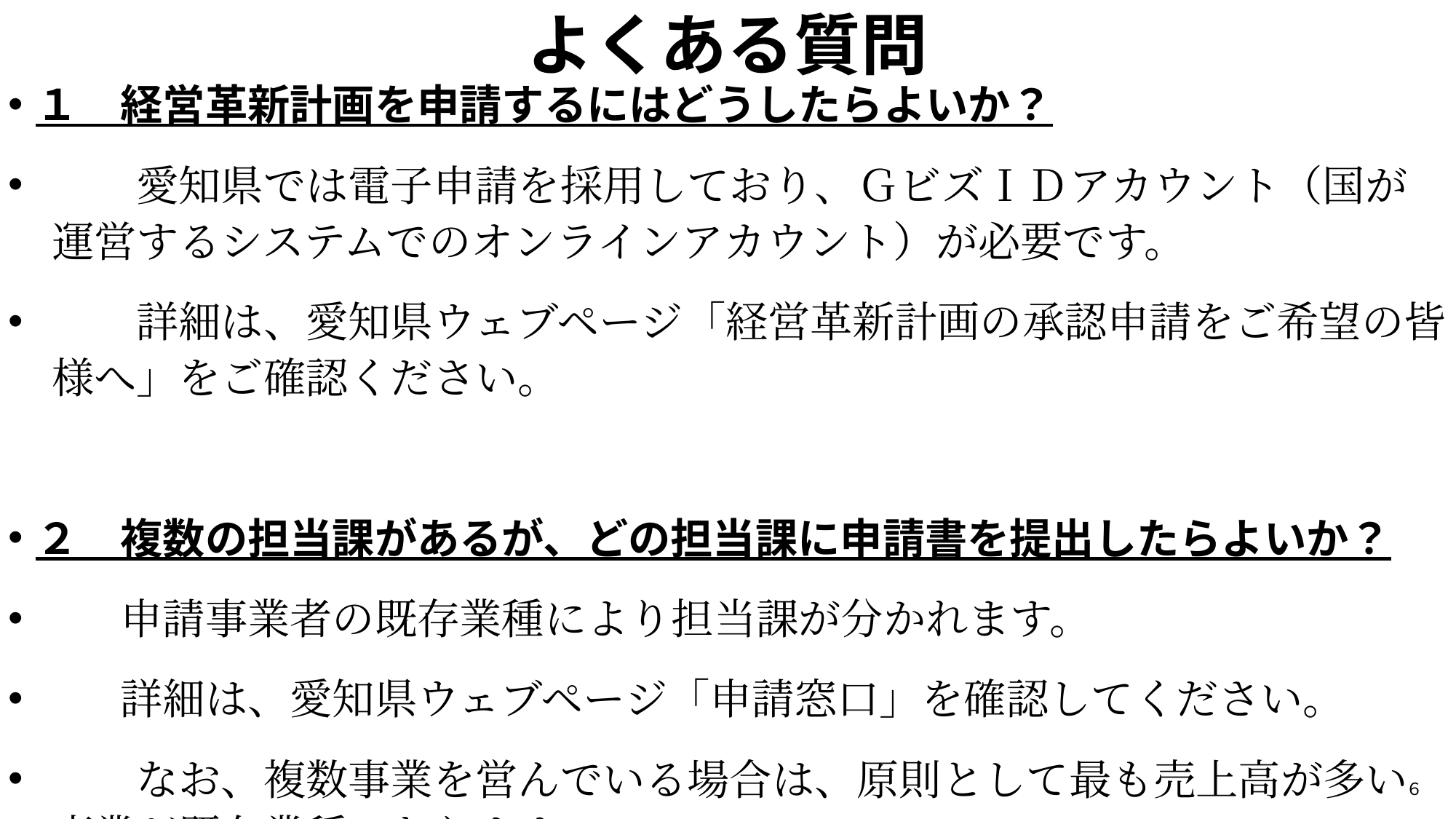

# よくある質問
１　経営革新計画を申請するにはどうしたらよいか？
　　愛知県では電子申請を採用しており、ＧビズＩＤアカウント（国が運営するシステムでのオンラインアカウント）が必要です。
　　詳細は、愛知県ウェブページ「経営革新計画の承認申請をご希望の皆様へ」をご確認ください。

２　複数の担当課があるが、どの担当課に申請書を提出したらよいか？
　　申請事業者の既存業種により担当課が分かれます。
　　詳細は、愛知県ウェブページ「申請窓口」を確認してください。
　　なお、複数事業を営んでいる場合は、原則として最も売上高が多い事業が既存業種になります。
６